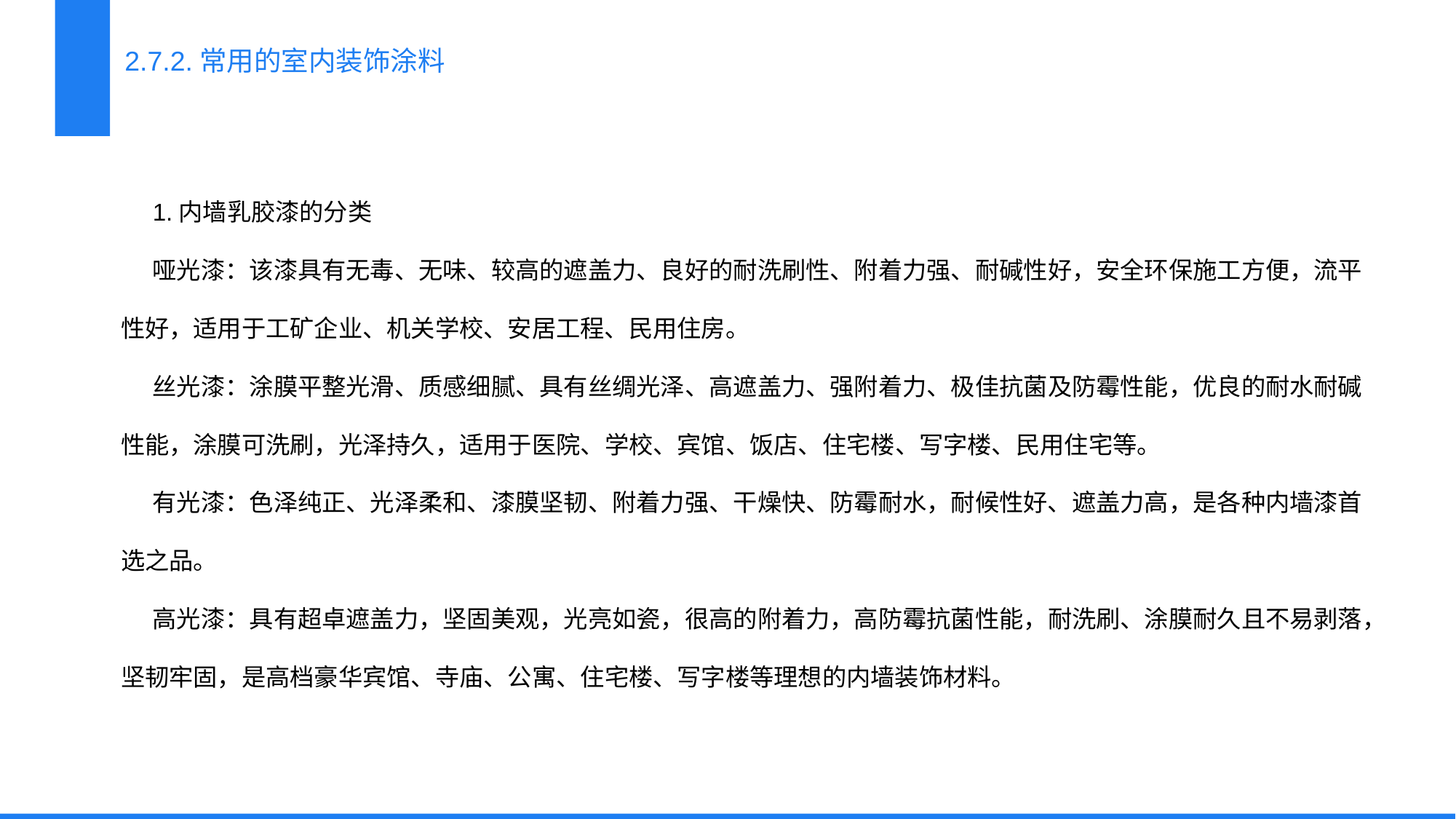

2.7.2.常用的室内装饰涂料

1.内墙乳胶漆的分类
哑光漆：该漆具有无毒、无味、较高的遮盖力、良好的耐洗刷性、附着力强、耐碱性好，安全环保施工方便，流平性好，适用于工矿企业、机关学校、安居工程、民用住房。
丝光漆：涂膜平整光滑、质感细腻、具有丝绸光泽、高遮盖力、强附着力、极佳抗菌及防霉性能，优良的耐水耐碱性能，涂膜可洗刷，光泽持久，适用于医院、学校、宾馆、饭店、住宅楼、写字楼、民用住宅等。
有光漆：色泽纯正、光泽柔和、漆膜坚韧、附着力强、干燥快、防霉耐水，耐候性好、遮盖力高，是各种内墙漆首选之品。
高光漆：具有超卓遮盖力，坚固美观，光亮如瓷，很高的附着力，高防霉抗菌性能，耐洗刷、涂膜耐久且不易剥落，坚韧牢固，是高档豪华宾馆、寺庙、公寓、住宅楼、写字楼等理想的内墙装饰材料。